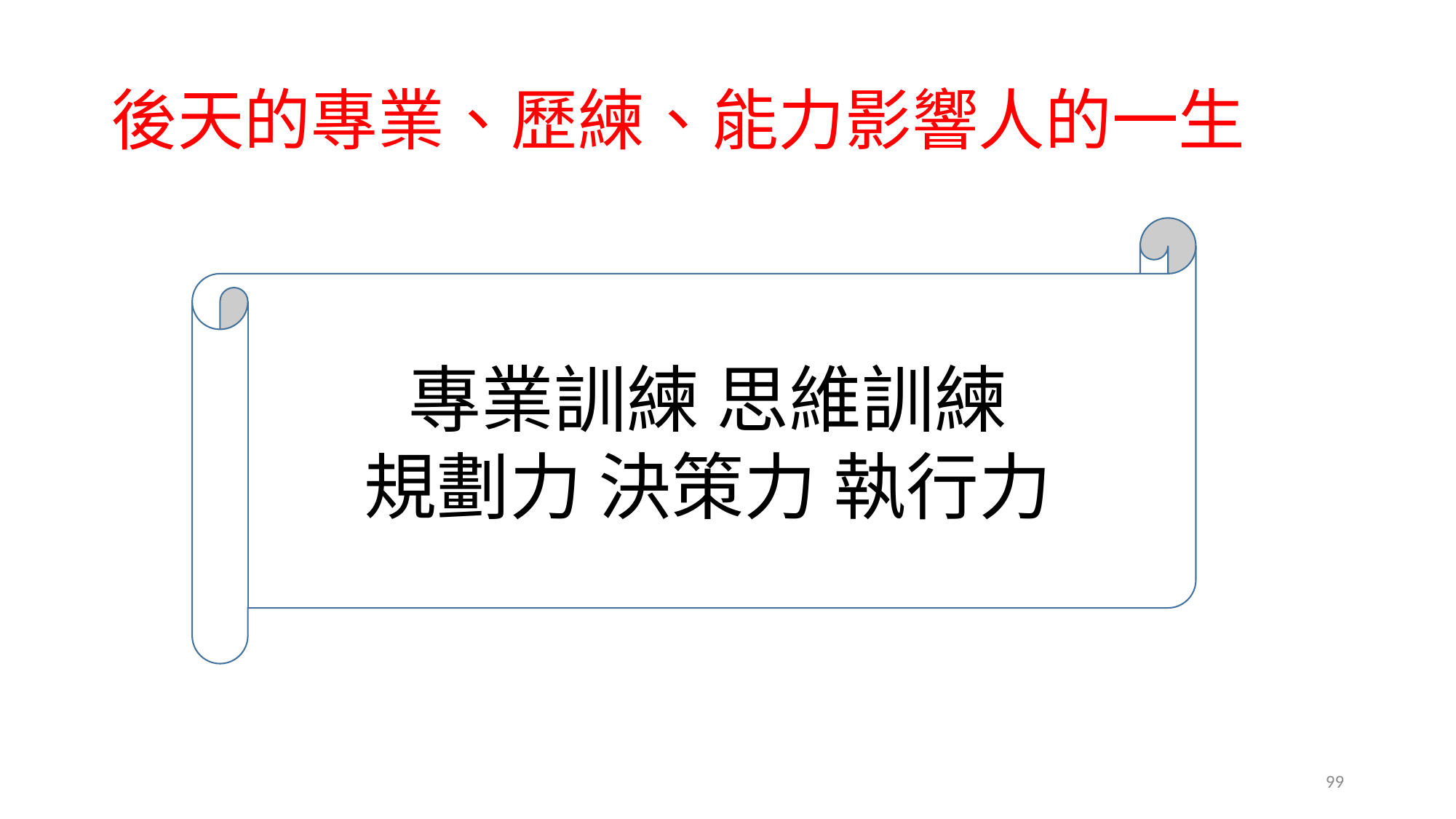

# 後天的專業、歷練、能力影響人的一生

專業訓練 思維訓練
規劃力 決策力 執行力
99